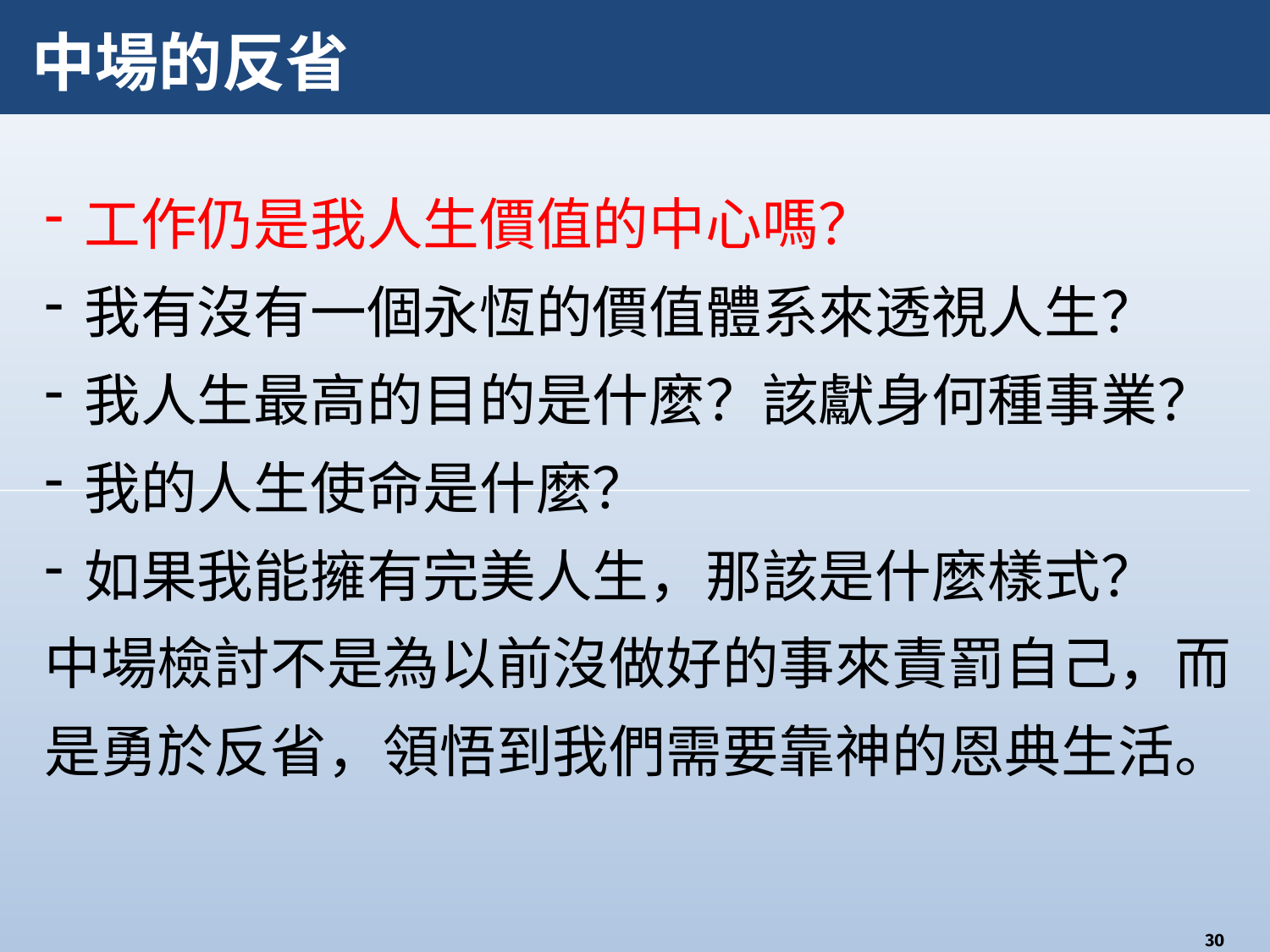

# 中場的反省
工作仍是我人生價值的中心嗎？
我有沒有一個永恆的價值體系來透視人生？
我人生最高的目的是什麼？該獻身何種事業？
我的人生使命是什麼？
如果我能擁有完美人生，那該是什麼樣式？
中場檢討不是為以前沒做好的事來責罰自己，而是勇於反省，領悟到我們需要靠神的恩典生活。